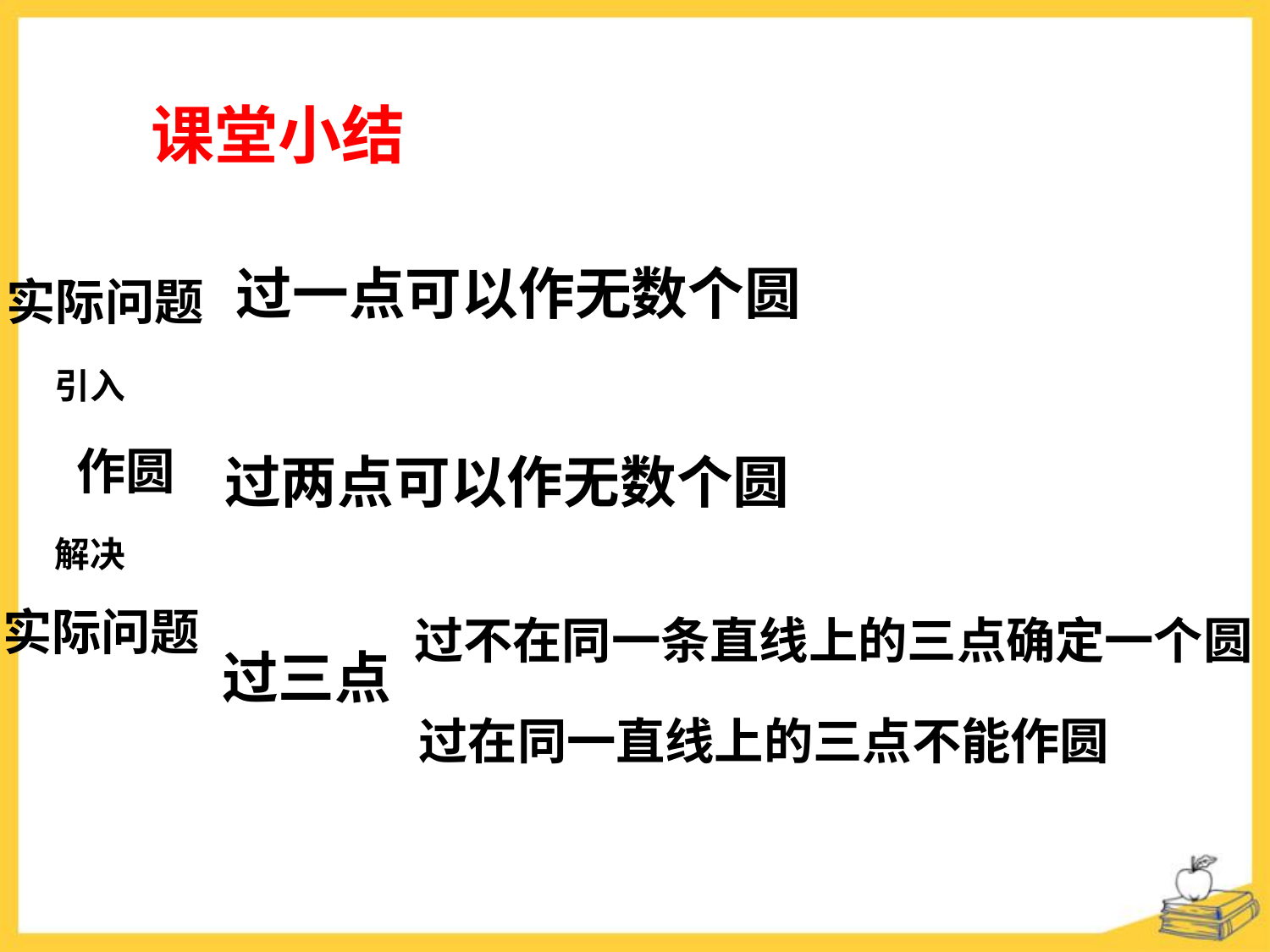

课堂小结
过一点可以作无数个圆
实际问题

引入
作圆
过两点可以作无数个圆

解决
实际问题
过不在同一条直线上的三点确定一个圆

过三点
过在同一直线上的三点不能作圆